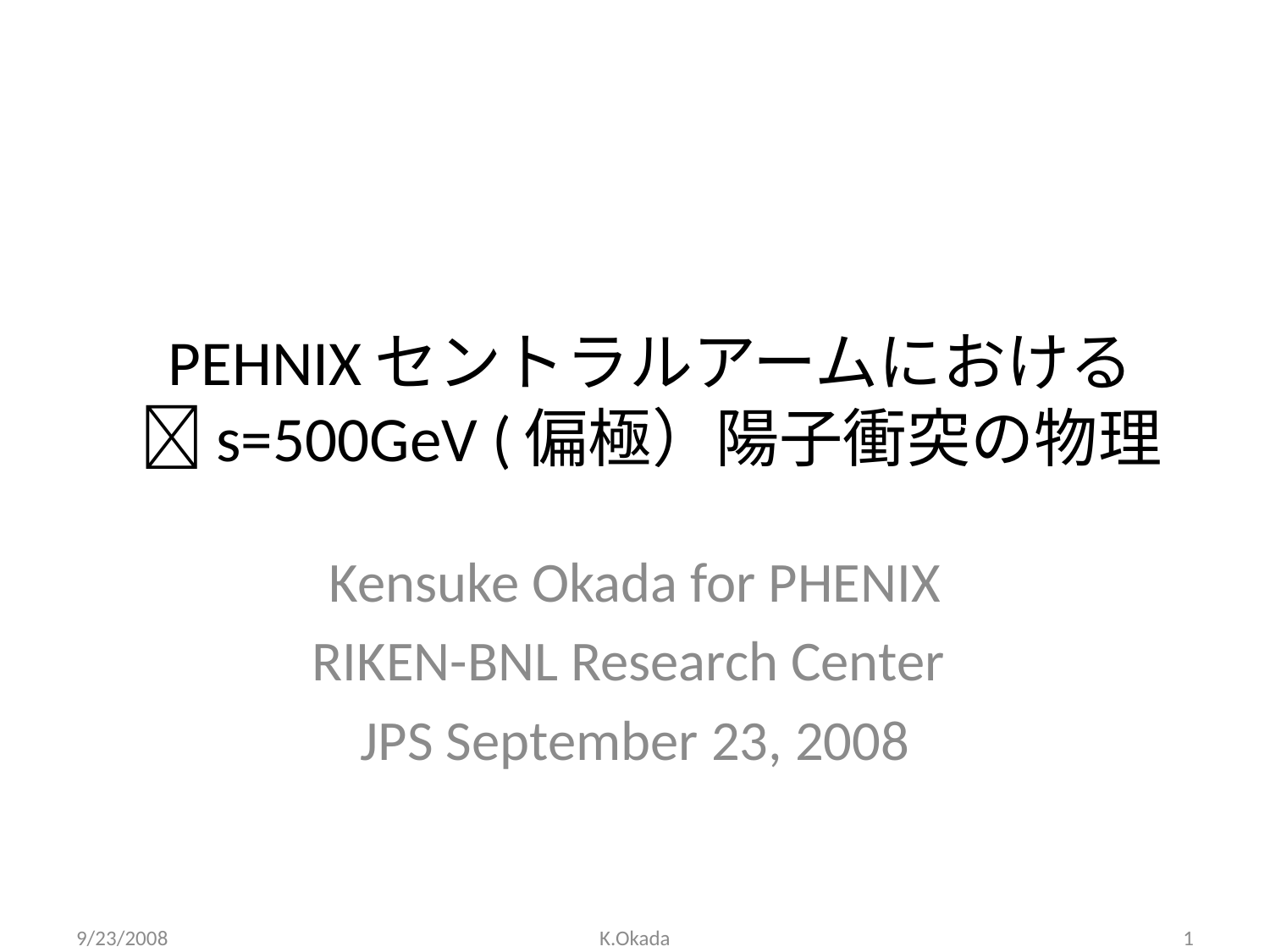

# PEHNIXセントラルアームにおける√s=500GeV (偏極）陽子衝突の物理
Kensuke Okada for PHENIX
RIKEN-BNL Research Center
JPS September 23, 2008
9/23/2008
K.Okada
1